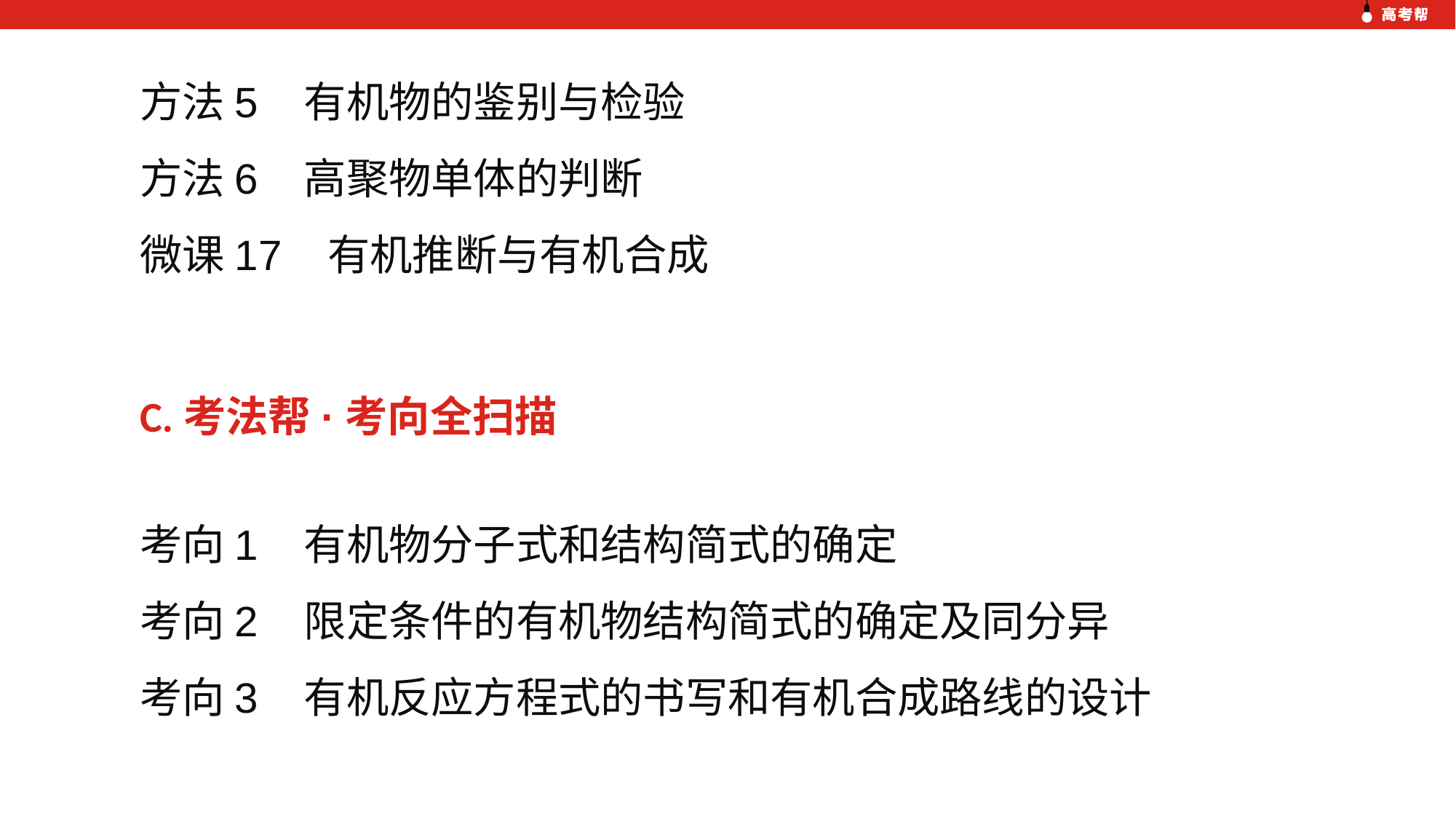

方法5   有机物的鉴别与检验
方法6   高聚物单体的判断
微课17   有机推断与有机合成
C.考法帮·考向全扫描
考向1   有机物分子式和结构简式的确定
考向2   限定条件的有机物结构简式的确定及同分异
考向3   有机反应方程式的书写和有机合成路线的设计